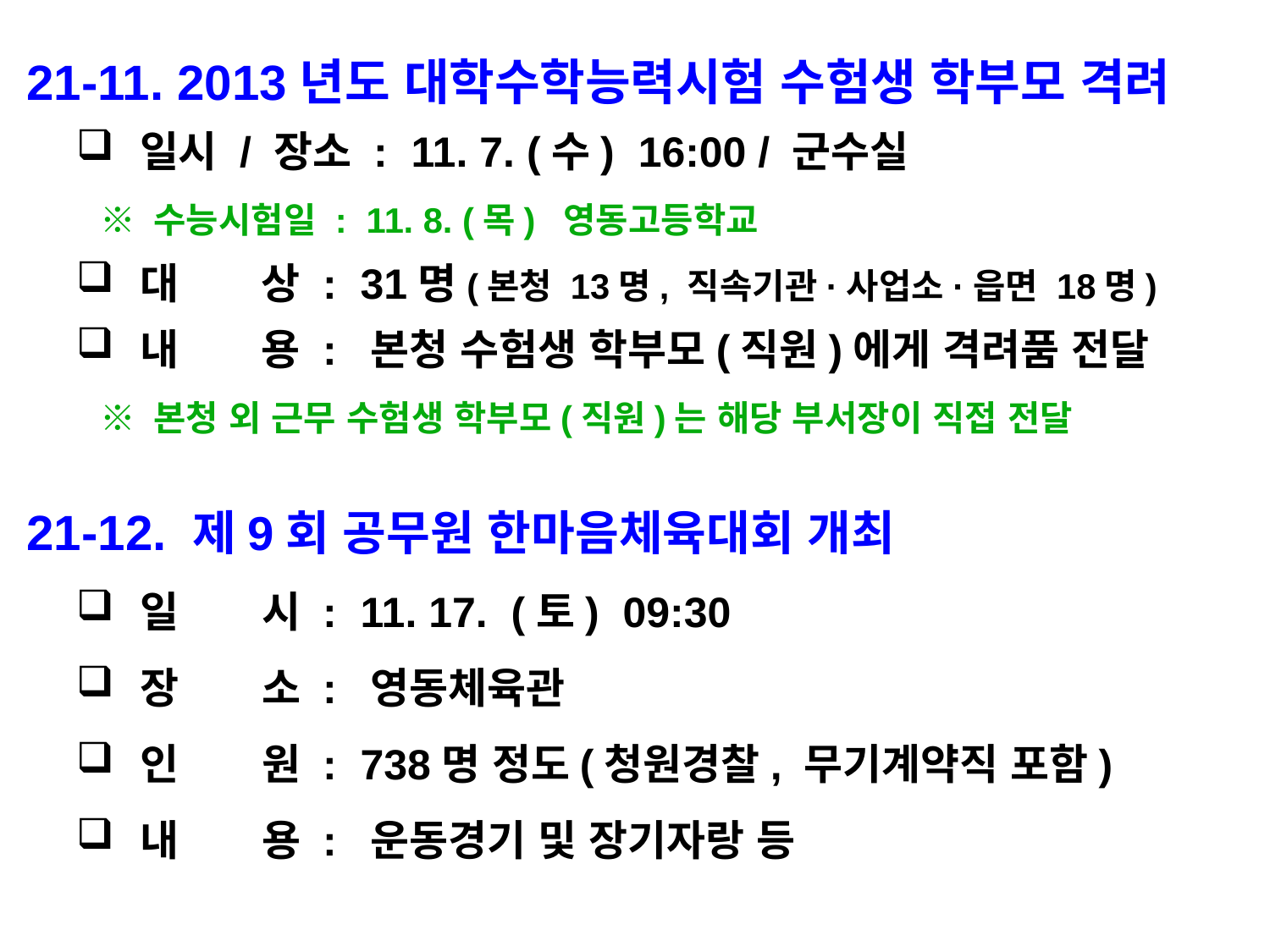

21-11. 2013년도 대학수학능력시험 수험생 학부모 격려
일시 / 장소 :  11. 7. (수)  16:00 / 군수실
  ※ 수능시험일 :  11. 8. (목)  영동고등학교
대       상 :  31명(본청 13명, 직속기관·사업소·읍면 18명)
내       용 :  본청 수험생 학부모(직원)에게 격려품 전달
  ※ 본청 외 근무 수험생 학부모(직원)는 해당 부서장이 직접 전달

 21-12. 제9회 공무원 한마음체육대회 개최
일       시 :  11. 17.  (토)  09:30
장       소 :  영동체육관
인       원 :  738명 정도(청원경찰, 무기계약직 포함)
내       용 :  운동경기 및 장기자랑 등